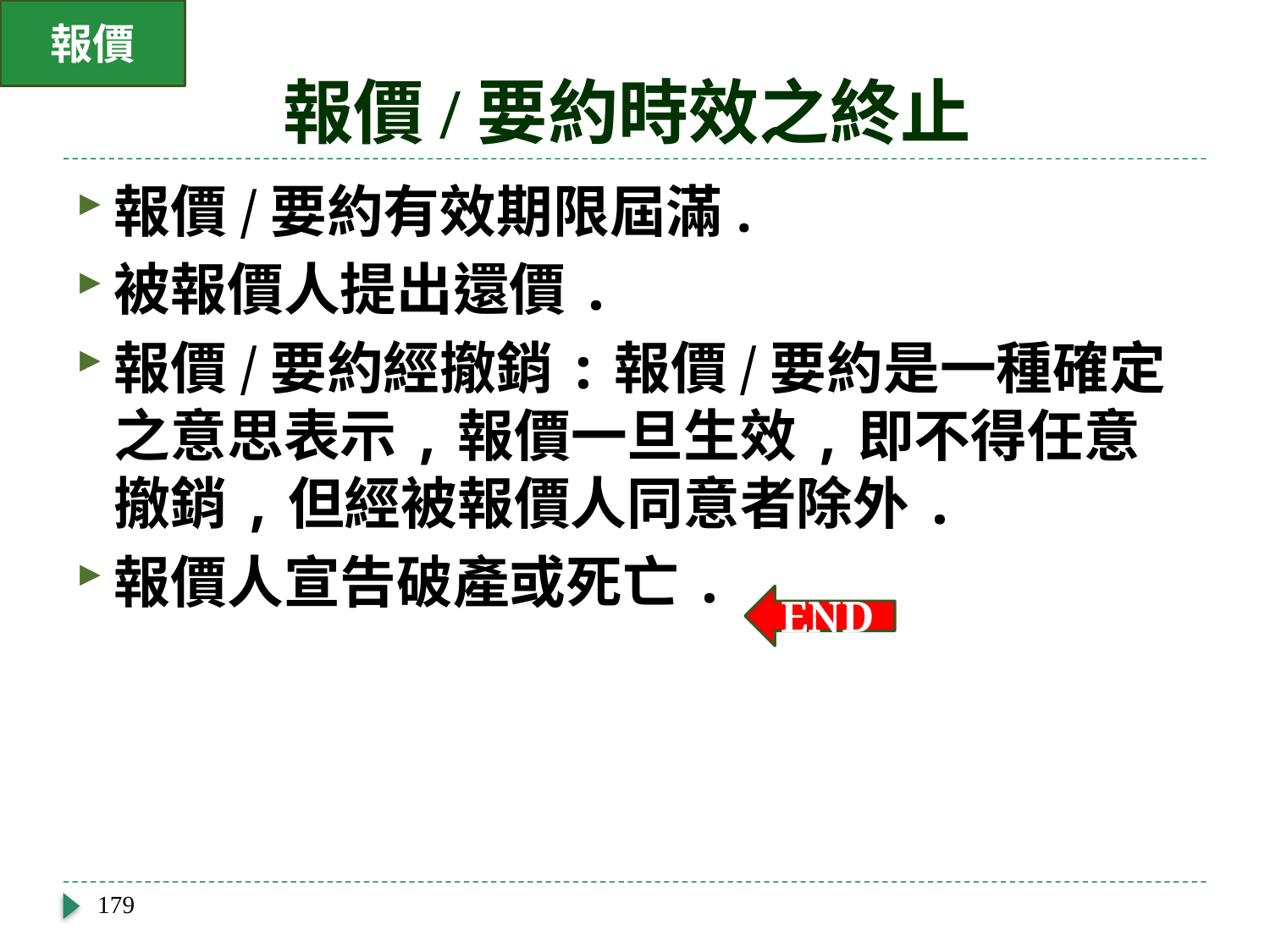

報價
# 報價/要約時效之終止
報價/要約有效期限屆滿.
被報價人提出還價.
報價/要約經撤銷:報價/要約是一種確定之意思表示,報價一旦生效,即不得任意撤銷,但經被報價人同意者除外.
報價人宣告破產或死亡.
END
179